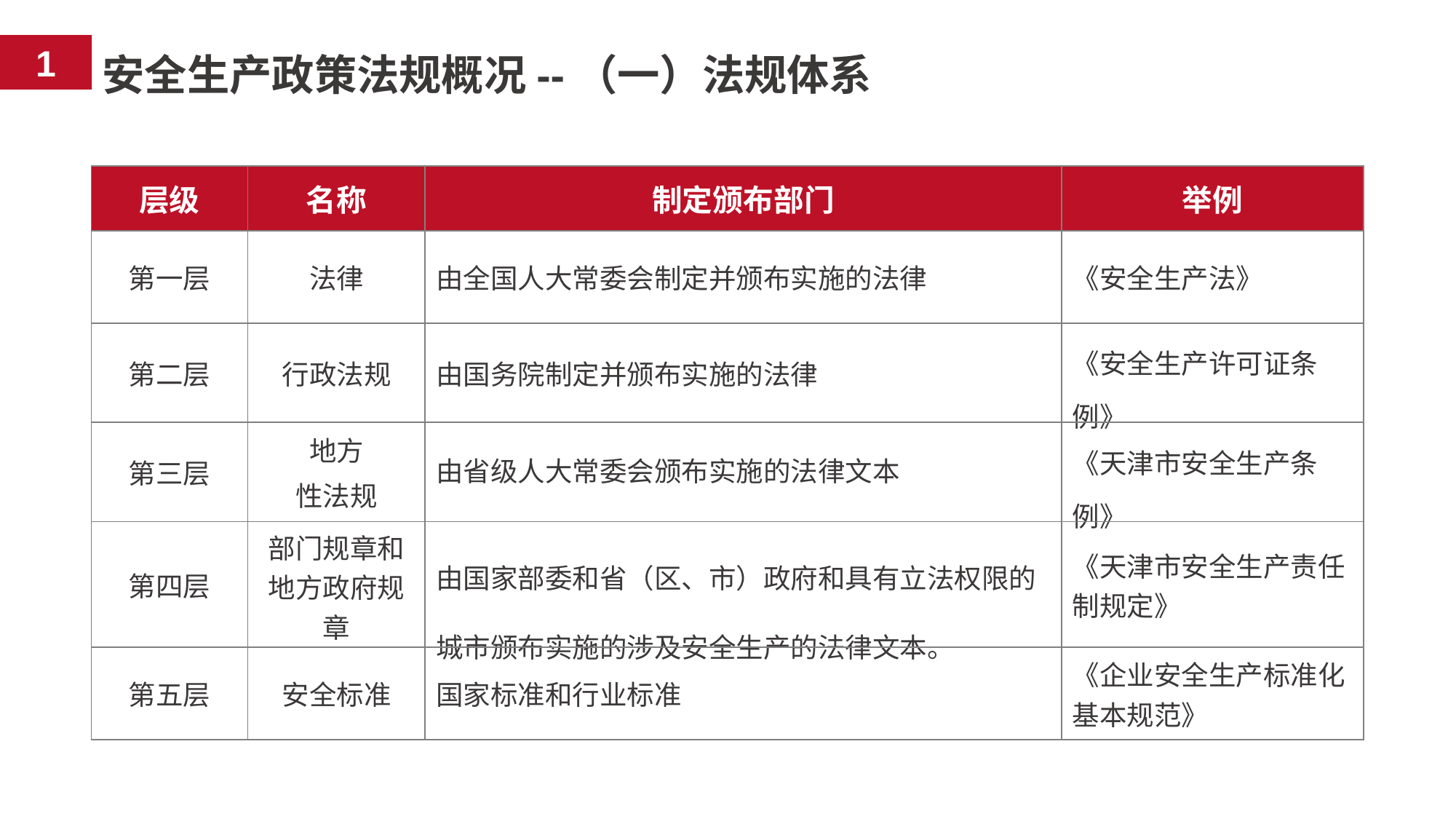

1
安全生产政策法规概况--（一）法规体系
| 层级 | 名称 | 制定颁布部门 | 举例 |
| --- | --- | --- | --- |
| 第一层 | 法律 | 由全国人大常委会制定并颁布实施的法律 | 《安全生产法》 |
| 第二层 | 行政法规 | 由国务院制定并颁布实施的法律 | 《安全生产许可证条例》 |
| 第三层 | 地方 性法规 | 由省级人大常委会颁布实施的法律文本 | 《天津市安全生产条例》 |
| 第四层 | 部门规章和地方政府规章 | 由国家部委和省（区、市）政府和具有立法权限的城市颁布实施的涉及安全生产的法律文本。 | 《天津市安全生产责任制规定》 |
| 第五层 | 安全标准 | 国家标准和行业标准 | 《企业安全生产标准化基本规范》 |